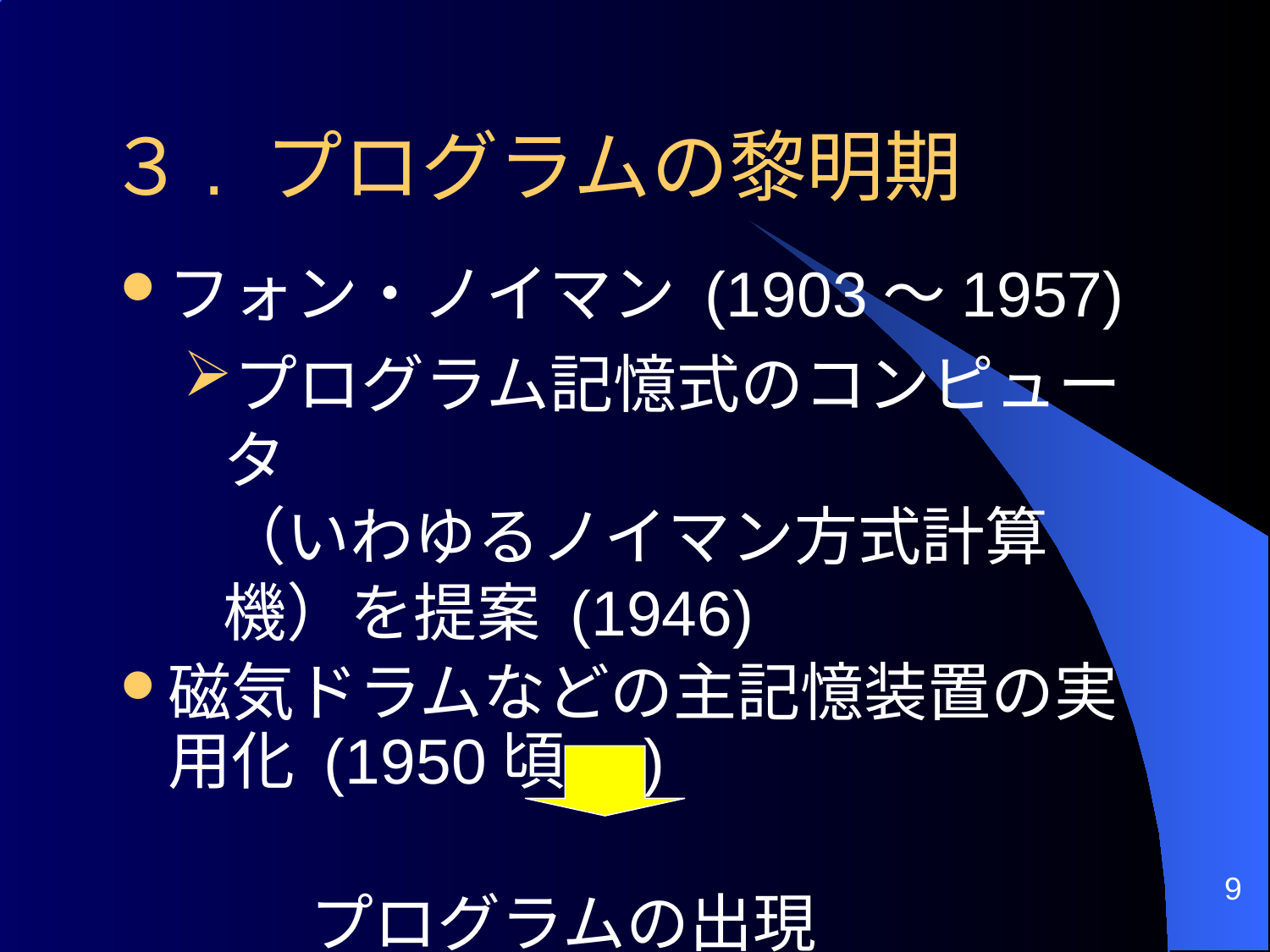

# ３. プログラムの黎明期
フォン・ノイマン (1903～1957)
プログラム記憶式のコンピュータ
（いわゆるノイマン方式計算機）を提案 (1946)
磁気ドラムなどの主記憶装置の実用化 (1950頃～)

	         プログラムの出現

9